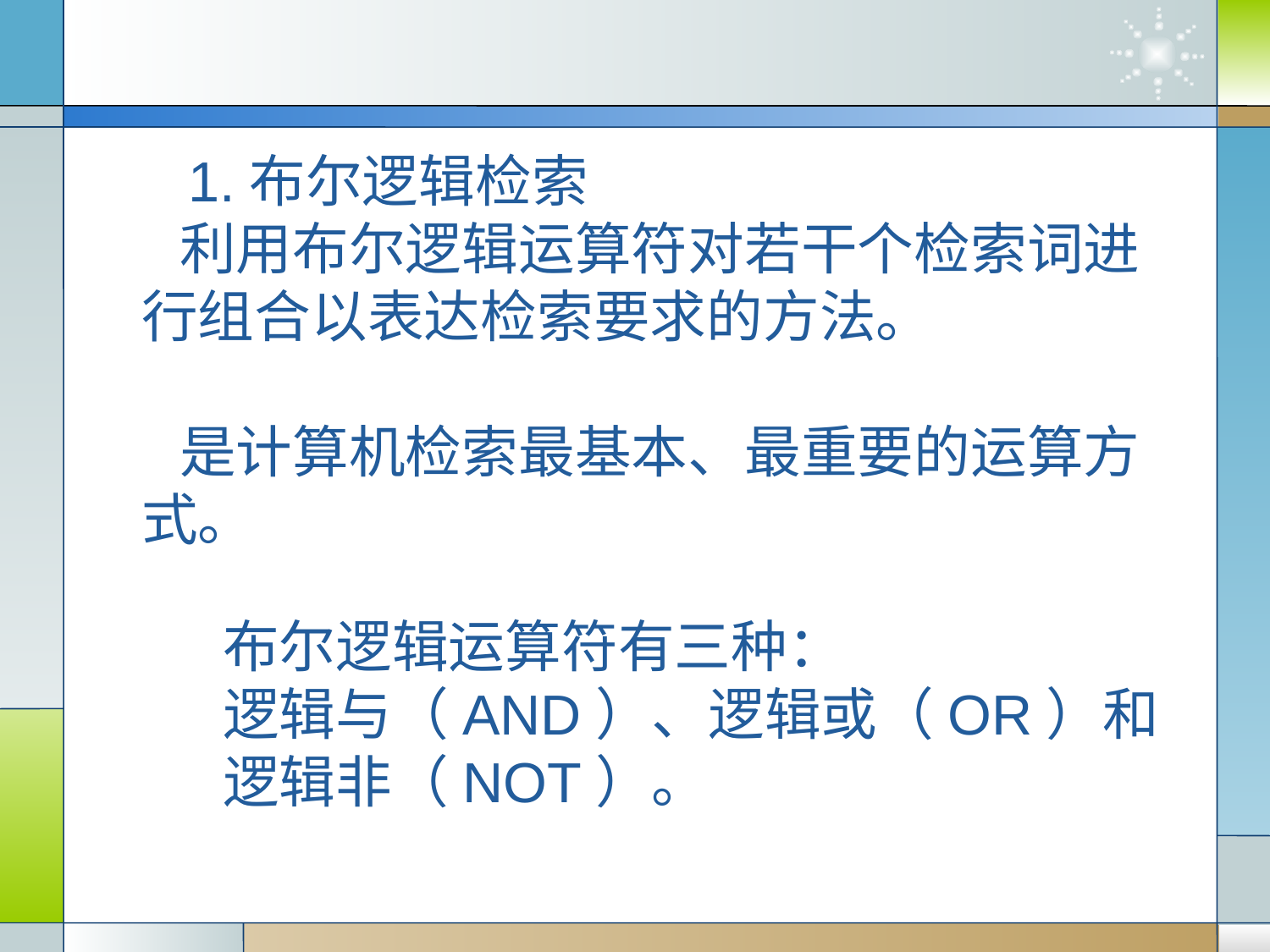

1.布尔逻辑检索
   利用布尔逻辑运算符对若干个检索词进行组合以表达检索要求的方法。
   是计算机检索最基本、最重要的运算方式。
布尔逻辑运算符有三种：
逻辑与（AND）、逻辑或（OR）和逻辑非（NOT）。